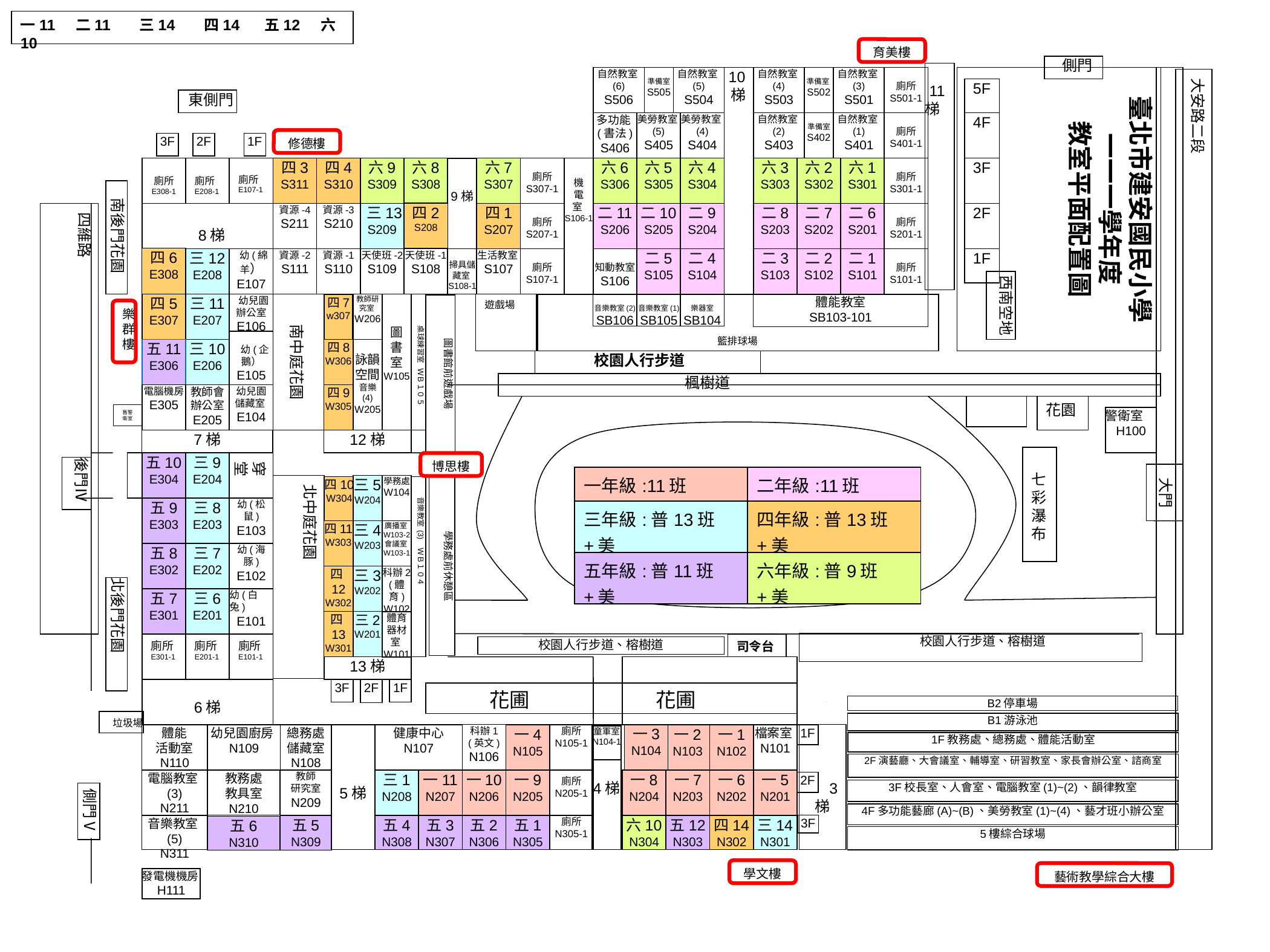

一11    二11      三14      四14     五12    六10
育美樓
 側門

 11   梯
自然教室(6)
S506

準備室
S505
自然教室(5)
S504

 10
 梯
自然教室(4)
S503

準備室S502
自然教室(3)
S501

廁所
S501-1
臺北市建安國民小學
一一一學年度
教室平面配置圖

大安路二段

5F
 東側門
多功能(書法)
S406
美勞教室(5)
S405
美勞教室(4)
S404
自然教室(2)
S403

準備室
S402
自然教室(1)
S401

廁所
S401-1
4F
修德樓
3F
2F
1F

廁所
E308-1

廁所
E208-1

廁所
E107-1
四3
S311
四4
S310
六9
S309
六8
S308
六7
S307

廁所
S307-1

機
電
室S106-1
六6
S306
六5
S305

六4
S304
六3
S303

六2
S302
六1
S301

廁所
S301-1
3F

9梯

    南後門花園
四2
S208
四維路

  8梯
資源-4
S211
資源-3
S210

 三13
S209
四1
S207

廁所
S207-1
二11
S206
二10
S205
二9
S204
二8
S203
二7
S202
二6
S201

廁所
S201-1
2F
四6
E308
三12
E208
 幼(綿羊）
E107
資源-2
S111
資源-1
S110
天使班-2
S109
天使班-1
S108

掃具儲藏室S108-1
生活教室S107

廁所
S107-1

知動教室
S106
二5
S105
二4
S104
二3
S103
二2
S102
二1
S101

廁所
S101-1
1F
西南空地
體能教室
SB103-101
四5
E307

三11
E207
 幼兒園
辦公室
E106

南中庭花園

教師研究室W206

圖
書
室
W105
                      桌球練習室   ＷＢ１０５
遊戲場

音樂教室(2)
SB106

音樂教室(1)
SB105

樂器室
SB104

籃排球場
四7
w307
圖書館前遊戲場
樂群樓

  幼(企鵝）
E105
五11
E306

三10
E206
四8
W306

詠韻空間
音樂 (4)
W205
                校園人行步道
                                                       楓樹道

電腦機房
E305
教師會辦公室
E205
幼兒園
儲藏室E104
四9
W305

花園
舊警衛室
警衛室
H100

7梯
12梯

七彩瀑布

五10
E304

三9
E204

穿堂

博思樓
後門Ⅳ
   大門

| 一年級:11班 | 二年級:11班 |
| --- | --- |
| 三年級:普13班+美 | 四年級:普13班+美 |
| 五年級:普11班+美 | 六年級:普9班+美 |
北中庭花園
三5
W204
學務處
W104
學務處前休憩區
音樂教室 (3)   ＷＢ１０４
四10
W304

五9
E303

三8
E203

幼(松鼠) E103
四11
W303
三4
W203
廣播室W103-2
會議室W103-1

五8
E302

三7
E202

幼(海豚)
E102
四12
W302
三3
W202
科辦2
(體育)
W102
北後門花園
三6
E201

幼(白兔)
E101
五7
E301

四13
W301
三2
W201
體育器材室W101
                                         校園人行步道、榕樹道

廁所
E301-1
廁所
E201-1
廁所
E101-1
司令台
校園人行步道、榕樹道
13梯

6梯
3F
2F
1F
           花圃                            花圃
B2停車場

   垃圾場
B1游泳池
科辦1
(英文)
N106

一3
N104

      3梯

體能
活動室
N110
幼兒園廚房N109
總務處
儲藏室
N108

5梯
健康中心
N107

一4
N105
廁所
N105-1

4梯

一1
N102

檔案室N101
1F
一2
N103

童軍室
N104-1
1F教務處、總務處、體能活動室
2F演藝廳、大會議室、輔導室、研習教室、家長會辦公室、諮商室
電腦教室(3)
N211
教師
研究室
N209
三1
N208

一11
N207
一10
N206
一9
N205
廁所
N205-1
一8
N204
一7
N203
一6
N202
一5
N201
教務處
教具室
N210
2F

3F校長室、人會室、電腦教室(1)~(2)、韻律教室
側門Ⅴ
4F多功能藝廊(A)~(B)、美勞教室(1)~(4)、藝才班小辦公室

3F
音樂教室(5)
N311
五5
N309
五4
N308

五3
N307
五2
N306
五1
N305
廁所
N305-1

六10
N304
五12
N303
四14
N302
三14
N301
五6
N310
5樓綜合球場

學文樓
藝術教學綜合大樓
發電機機房
H111